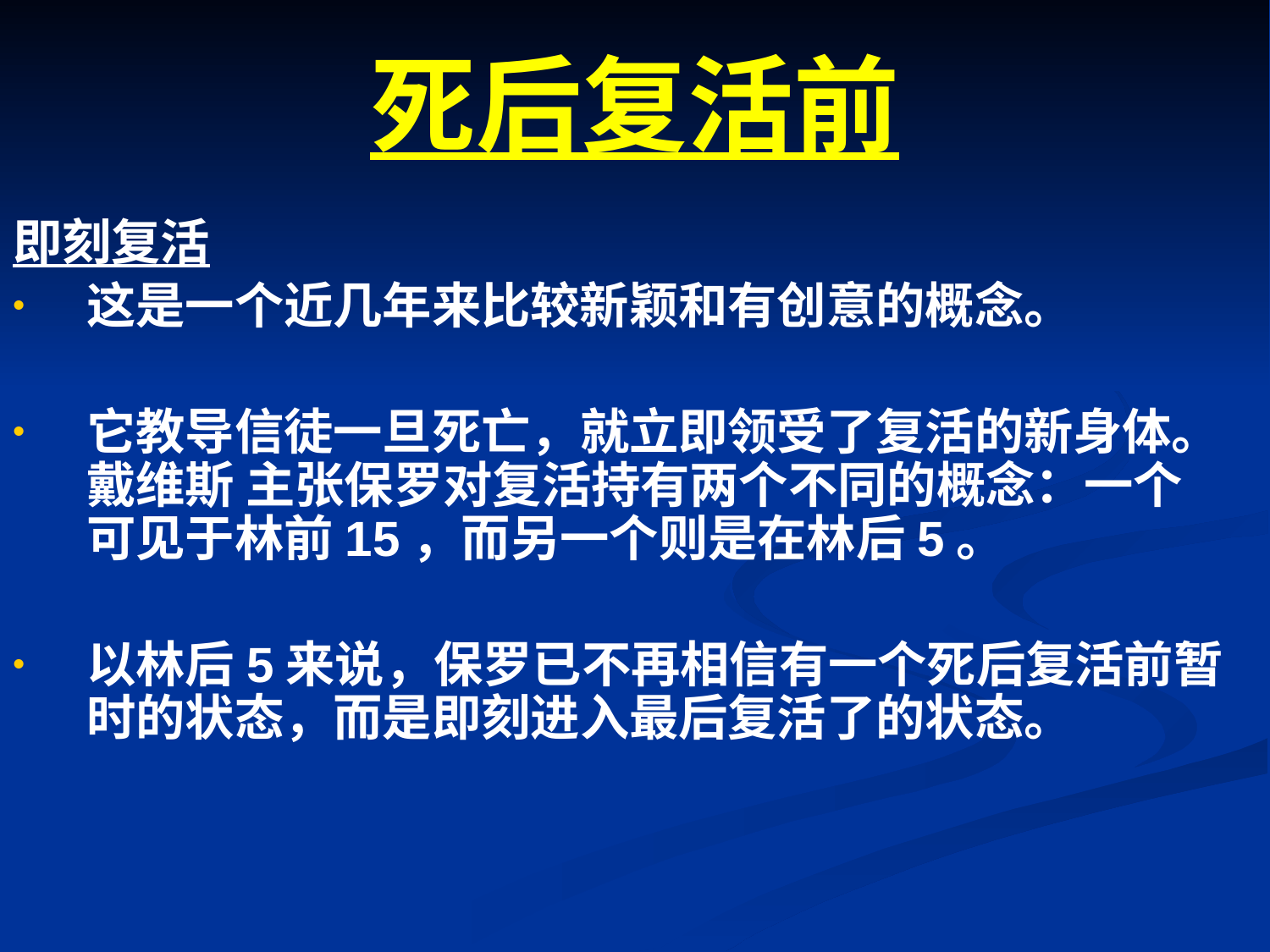

# 死后复活前
即刻复活
这是一个近几年来比较新颖和有创意的概念。

它教导信徒一旦死亡，就立即领受了复活的新身体。戴维斯 主张保罗对复活持有两个不同的概念：一个可见于林前15，而另一个则是在林后5。

以林后5来说，保罗已不再相信有一个死后复活前暂时的状态，而是即刻进入最后复活了的状态。